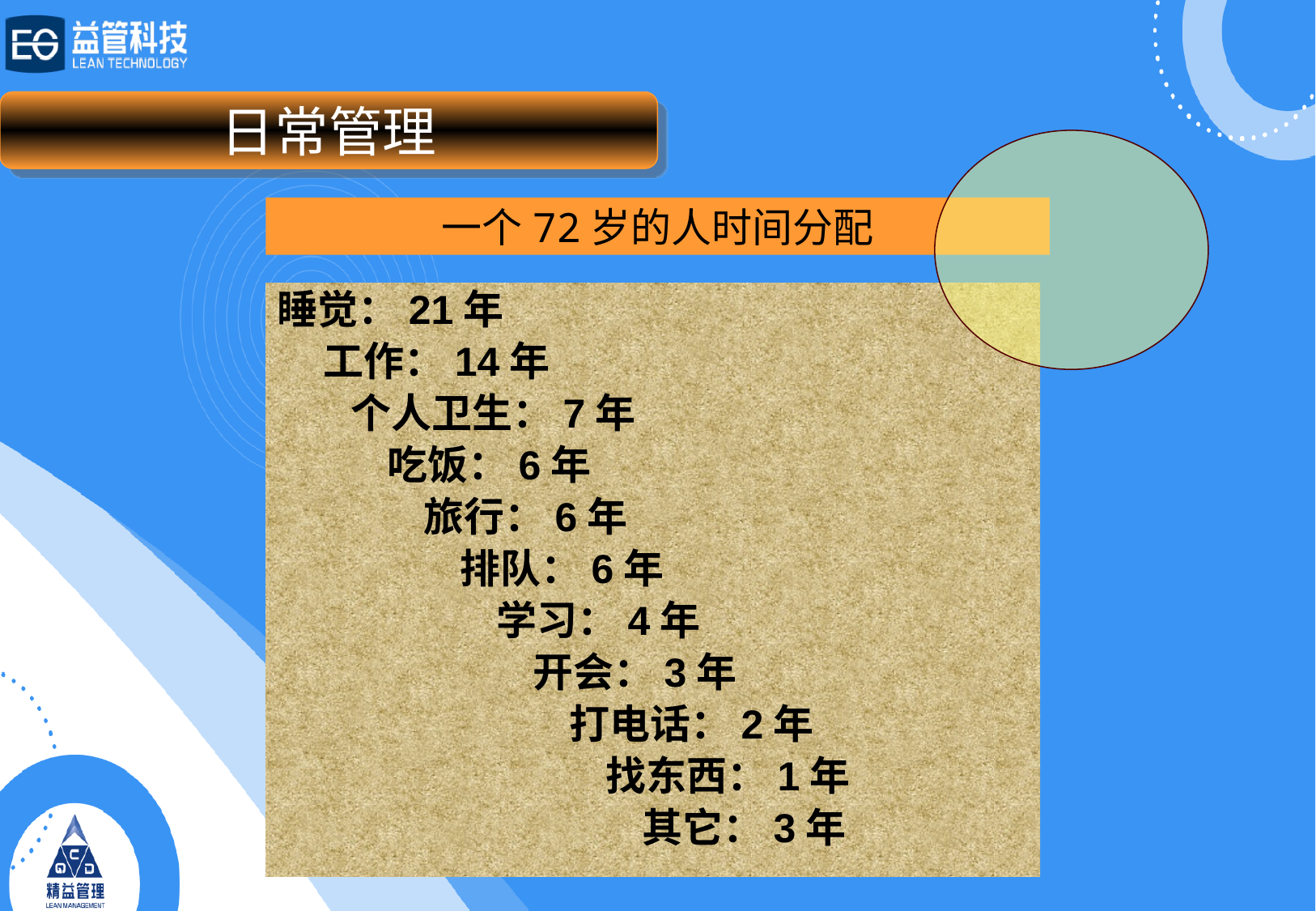

日常管理

# 一个72岁的人时间分配
睡觉：21年
    工作：14年
       个人卫生：7年
           吃饭：6年
               旅行：6年
                   排队：6年
                       学习：4年
                           开会：3年
                               打电话：2年
                                   找东西：1年
                                       其它：3年